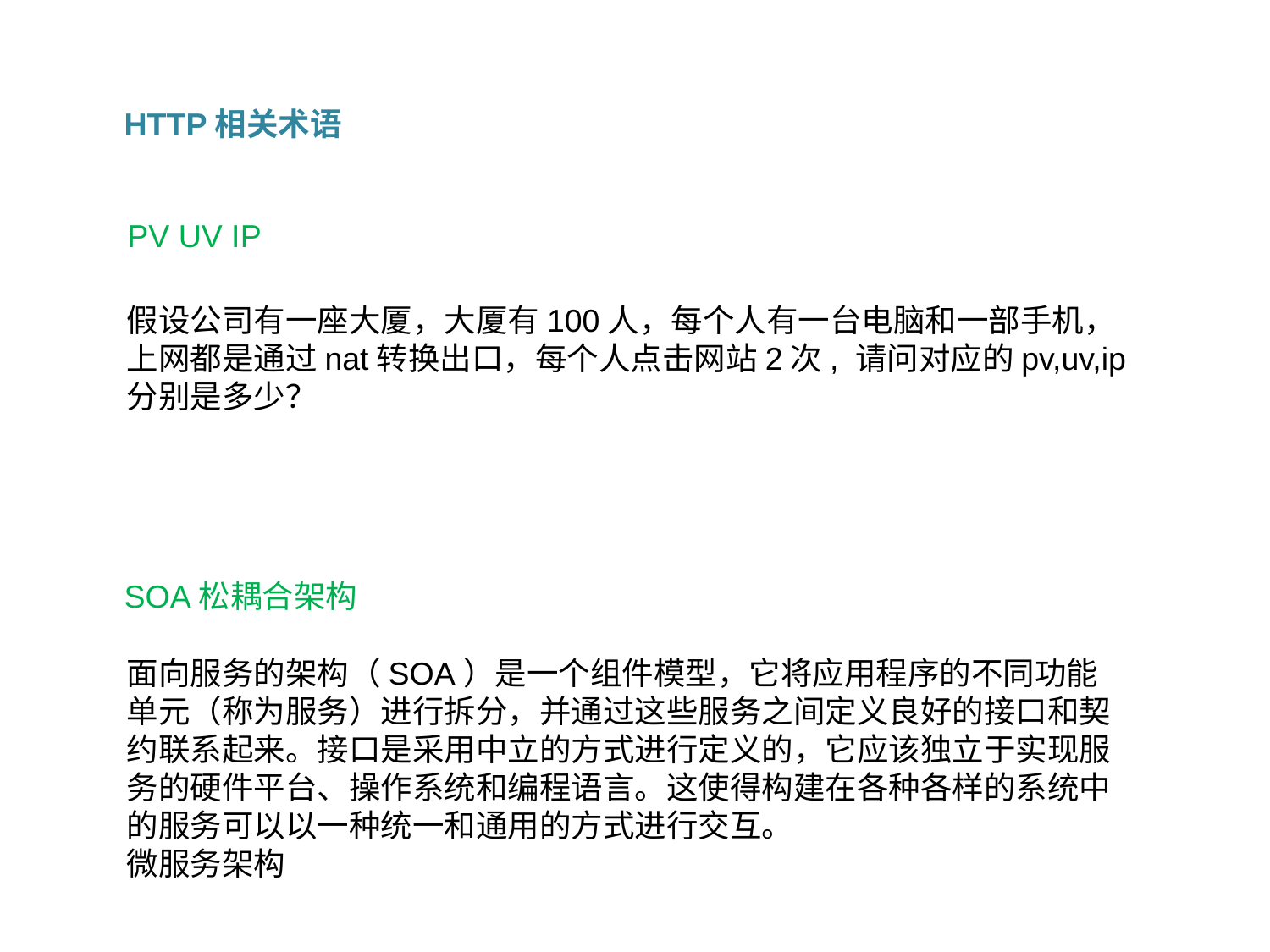

HTTP相关术语
PV UV IP
假设公司有一座大厦，大厦有100人，每个人有一台电脑和一部手机，上网都是通过nat转换出口，每个人点击网站2次, 请问对应的pv,uv,ip分别是多少？
SOA松耦合架构
面向服务的架构（SOA）是一个组件模型，它将应用程序的不同功能单元（称为服务）进行拆分，并通过这些服务之间定义良好的接口和契约联系起来。接口是采用中立的方式进行定义的，它应该独立于实现服务的硬件平台、操作系统和编程语言。这使得构建在各种各样的系统中的服务可以以一种统一和通用的方式进行交互。
微服务架构